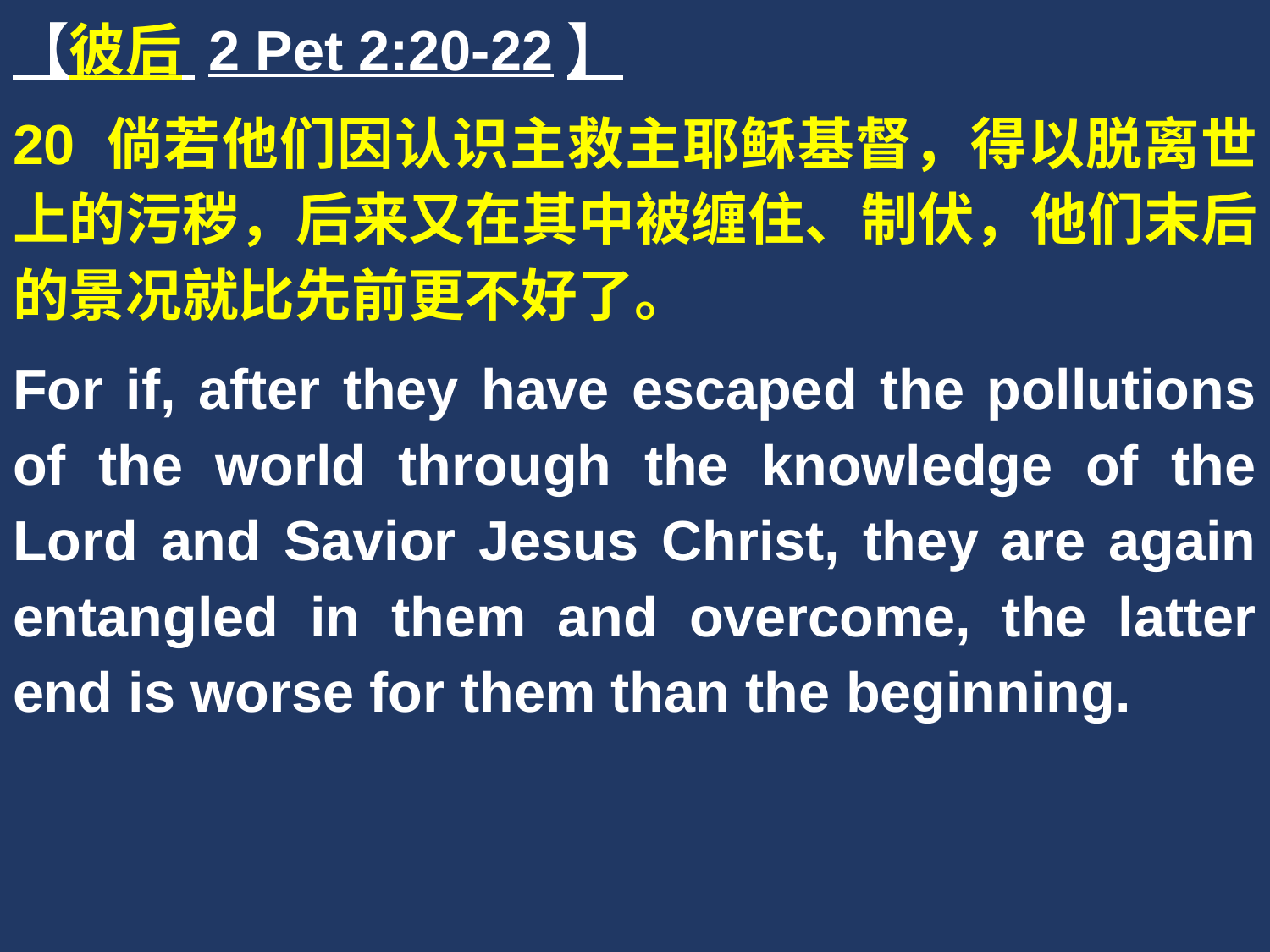

【彼后 2 Pet 2:20-22】
20 倘若他们因认识主救主耶稣基督，得以脱离世上的污秽，后来又在其中被缠住、制伏，他们末后的景况就比先前更不好了。
For if, after they have escaped the pollutions of the world through the knowledge of the Lord and Savior Jesus Christ, they are again entangled in them and overcome, the latter end is worse for them than the beginning.